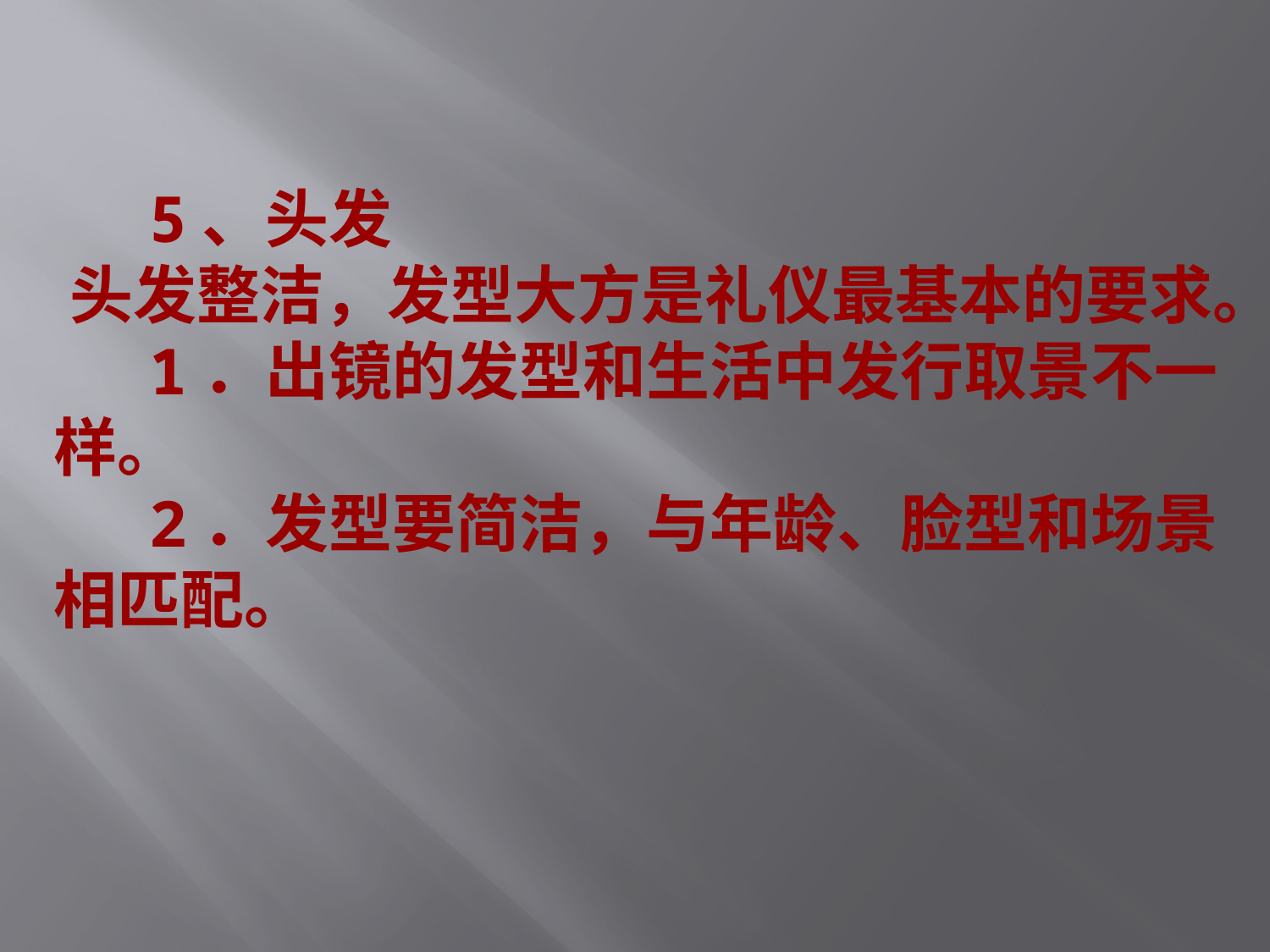

5、头发
    头发整洁，发型大方是礼仪最基本的要求。
    1．出镜的发型和生活中发行取景不一样。
    2．发型要简洁，与年龄、脸型和场景相匹配。